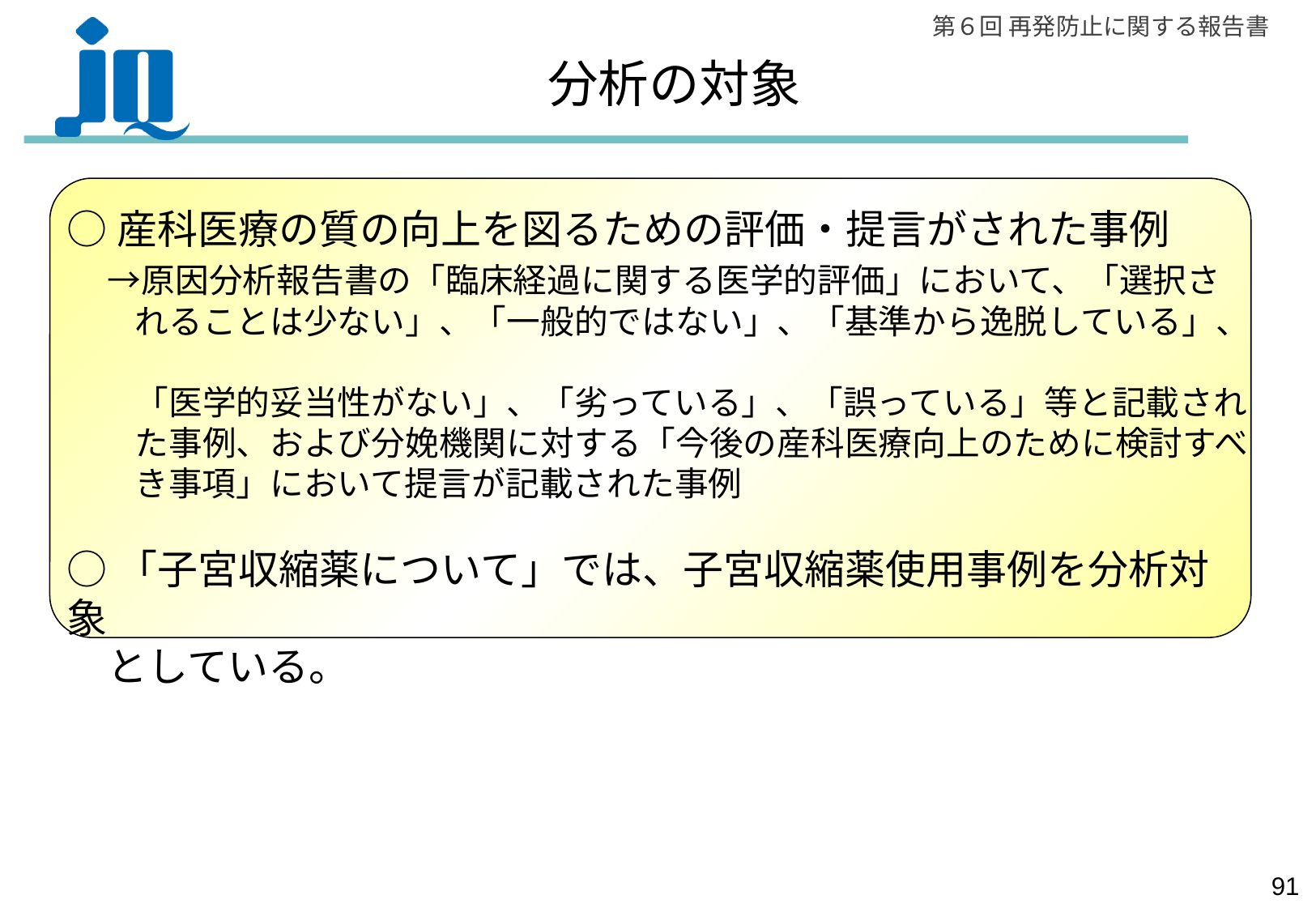

# 分析の対象

○産科医療の質の向上を図るための評価・提言がされた事例
　→原因分析報告書の「臨床経過に関する医学的評価」において、「選択さ
　　れることは少ない」、「一般的ではない」、「基準から逸脱している」、
　　「医学的妥当性がない」、「劣っている」、「誤っている」等と記載され
　　た事例、および分娩機関に対する「今後の産科医療向上のために検討すべ
　　き事項」において提言が記載された事例

○「子宮収縮薬について」では、子宮収縮薬使用事例を分析対象
　としている。

91